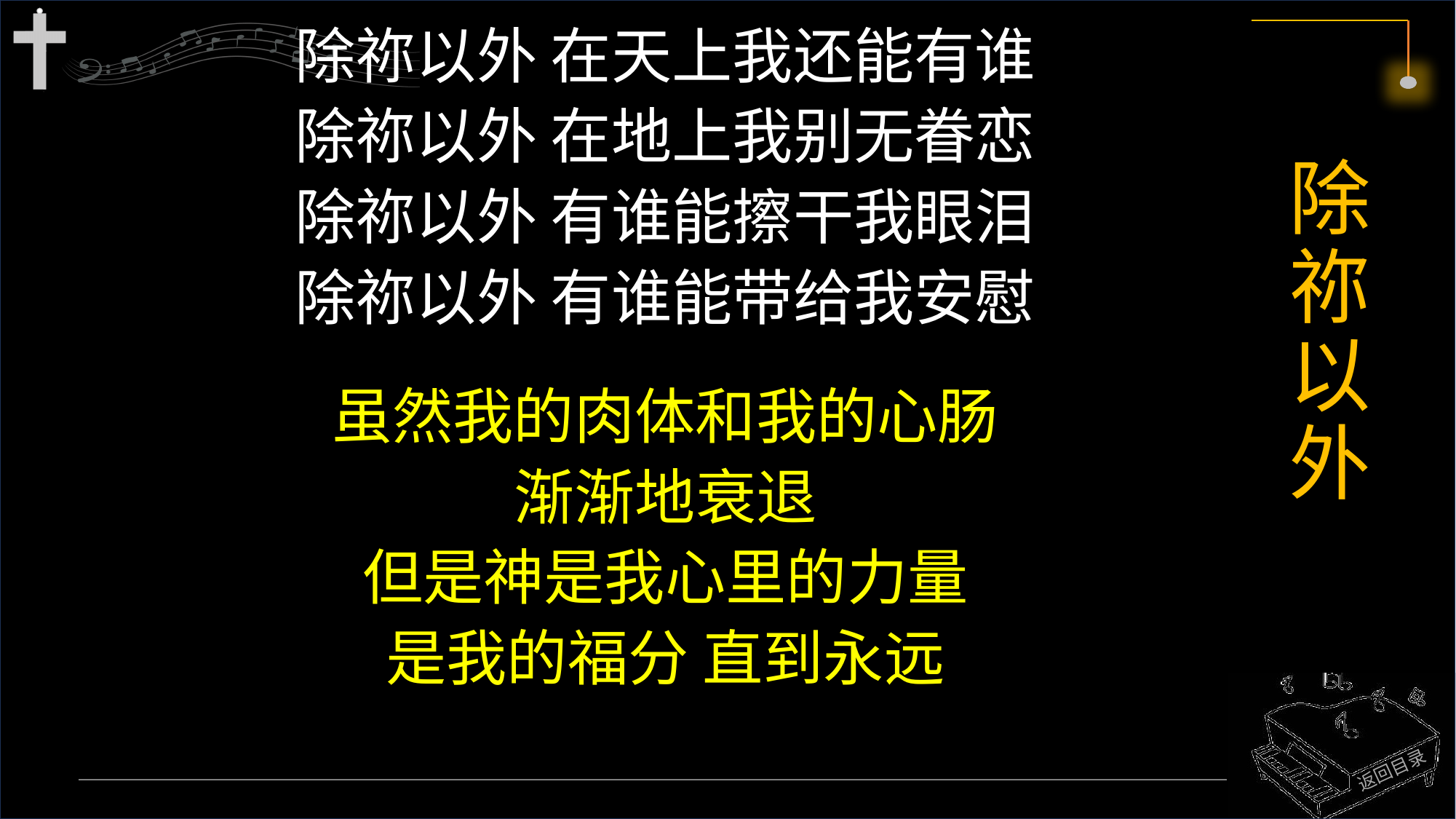

除祢以外 在天上我还能有谁
除祢以外 在地上我别无眷恋
除祢以外 有谁能擦干我眼泪
除祢以外 有谁能带给我安慰

虽然我的肉体和我的心肠
渐渐地衰退
但是神是我心里的力量
是我的福分 直到永远
# 除祢以外